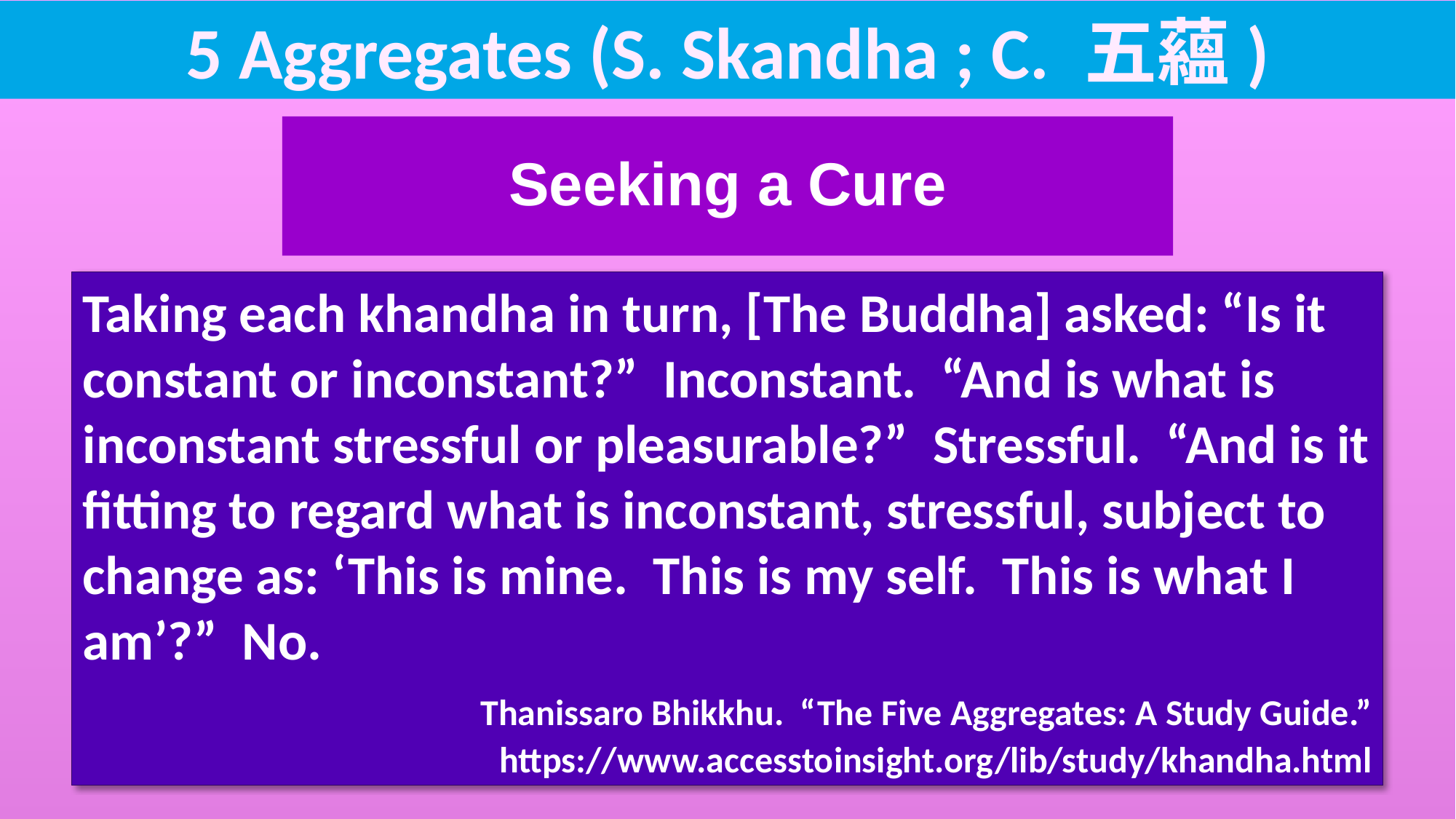

5 Aggregates (S. Skandha ; C. 五蘊)
Seeking a Cure
Taking each khandha in turn, [The Buddha] asked: “Is it constant or inconstant?”  Inconstant.  “And is what is inconstant stressful or pleasurable?”  Stressful.  “And is it fitting to regard what is inconstant, stressful, subject to change as: ‘This is mine.  This is my self.  This is what I am’?”  No.
 Thanissaro Bhikkhu.  “The Five Aggregates: A Study Guide.” https://www.accesstoinsight.org/lib/study/khandha.html